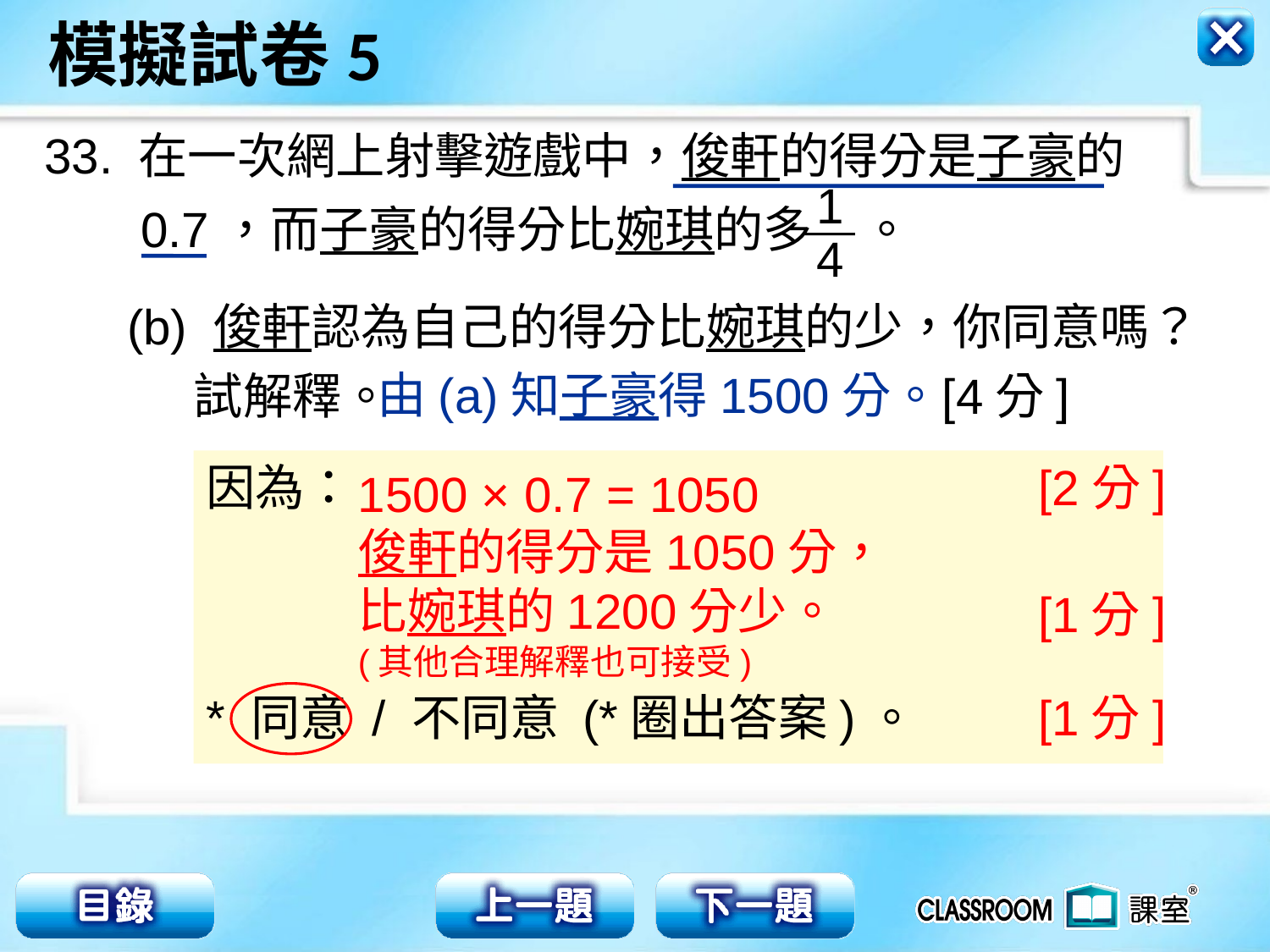

33. 在一次網上射擊遊戲中，俊軒的得分是子豪的
       0.7，而子豪的得分比婉琪的多　。
1
4

(b) 俊軒認為自己的得分比婉琪的少，你同意嗎？
     試解釋。                                                 [4分]
由(a)知子豪得1500分。
 [2分]
因為：

* 同意 / 不同意 (*圈出答案)。

1500 × 0.7 = 1050
俊軒的得分是1050分，
比婉琪的1200分少。
(其他合理解釋也可接受)
 [1分]
 [1分]